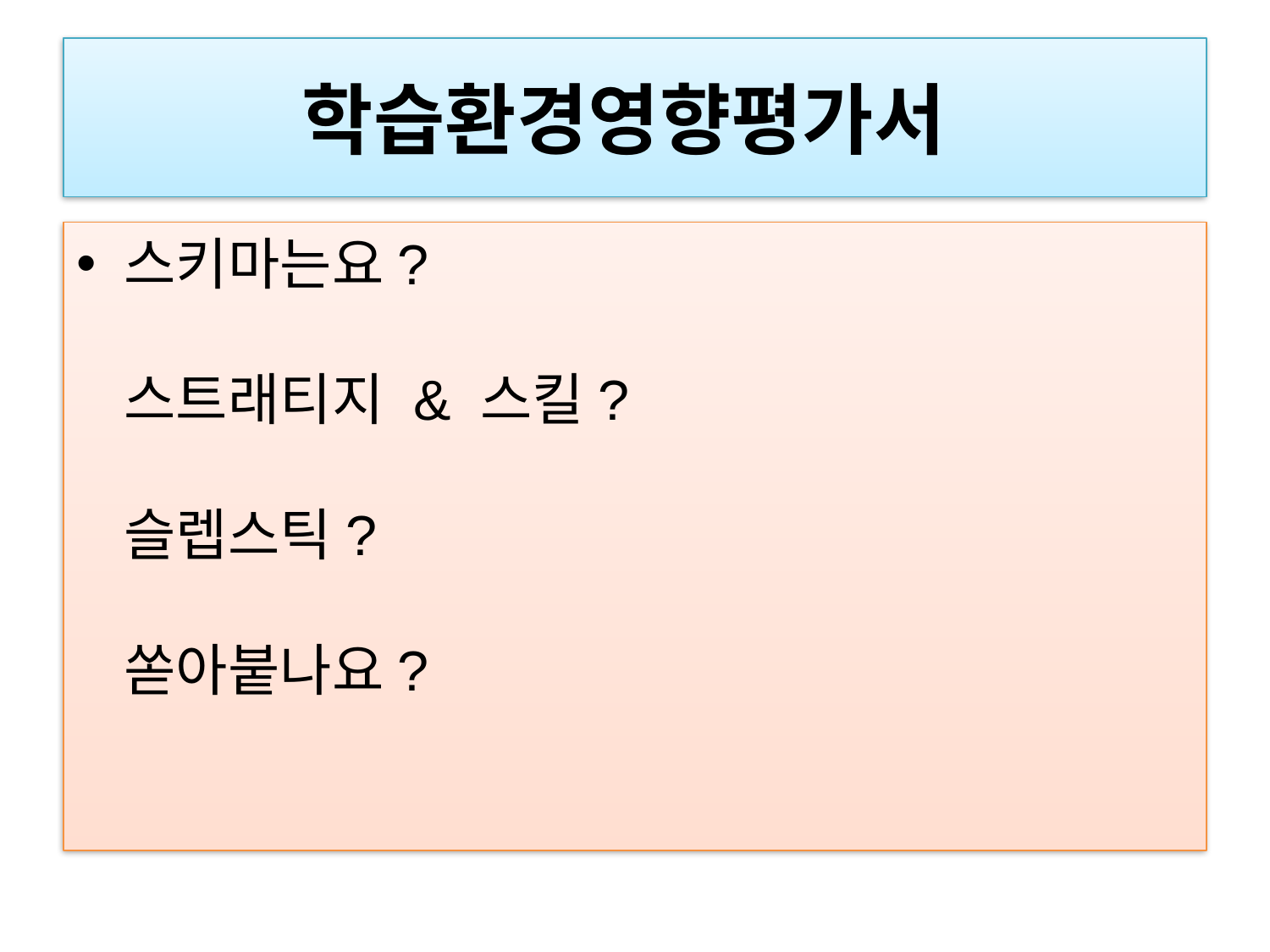

# 학습환경영향평가서
스키마는요?
스트래티지 & 스킬?
슬렙스틱?
쏟아붙나요?